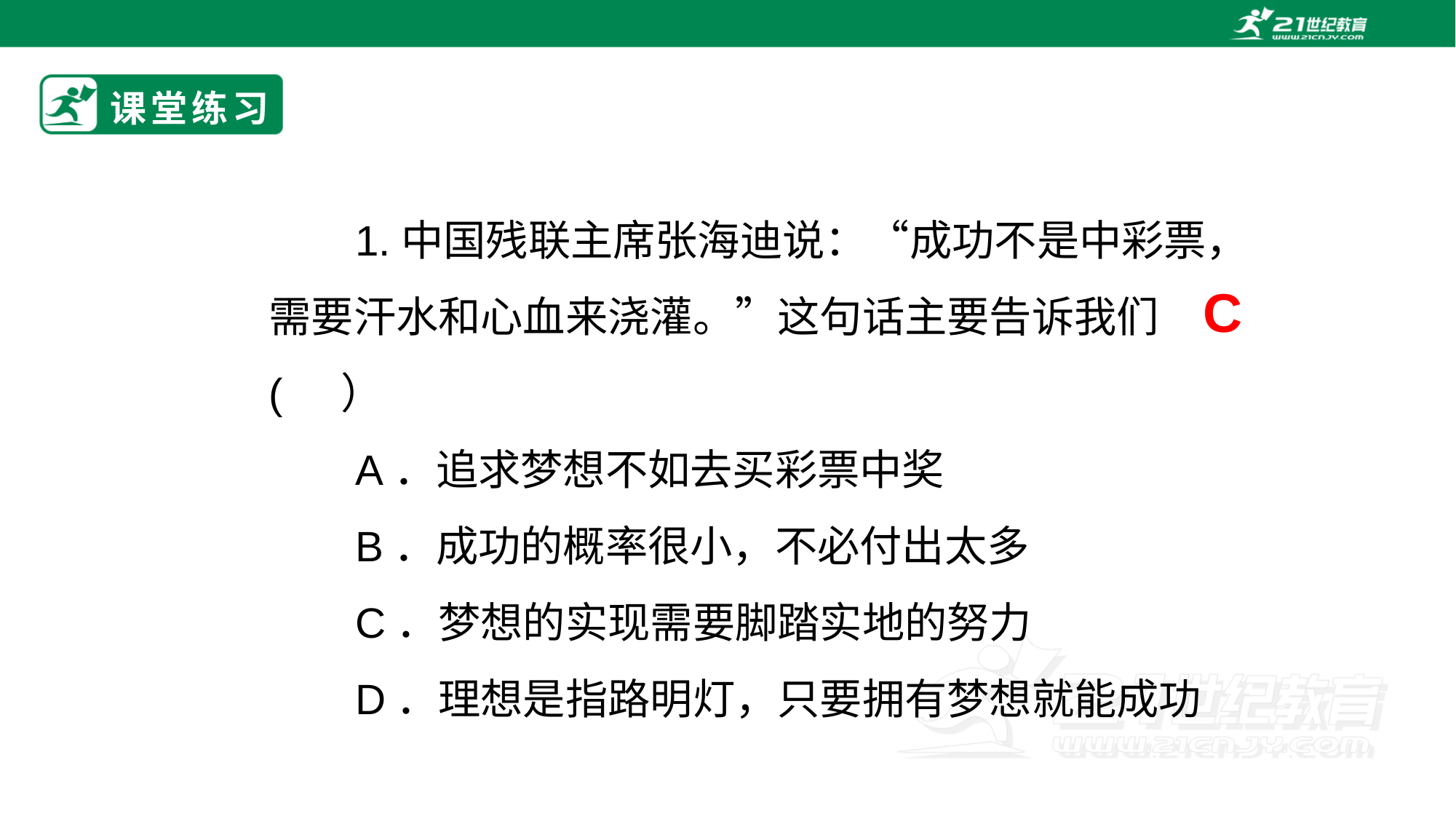

# 课堂练习
1.中国残联主席张海迪说：“成功不是中彩票，需要汗水和心血来浇灌。”这句话主要告诉我们(    ）
A．追求梦想不如去买彩票中奖
B．成功的概率很小，不必付出太多
C．梦想的实现需要脚踏实地的努力
D．理想是指路明灯，只要拥有梦想就能成功
C